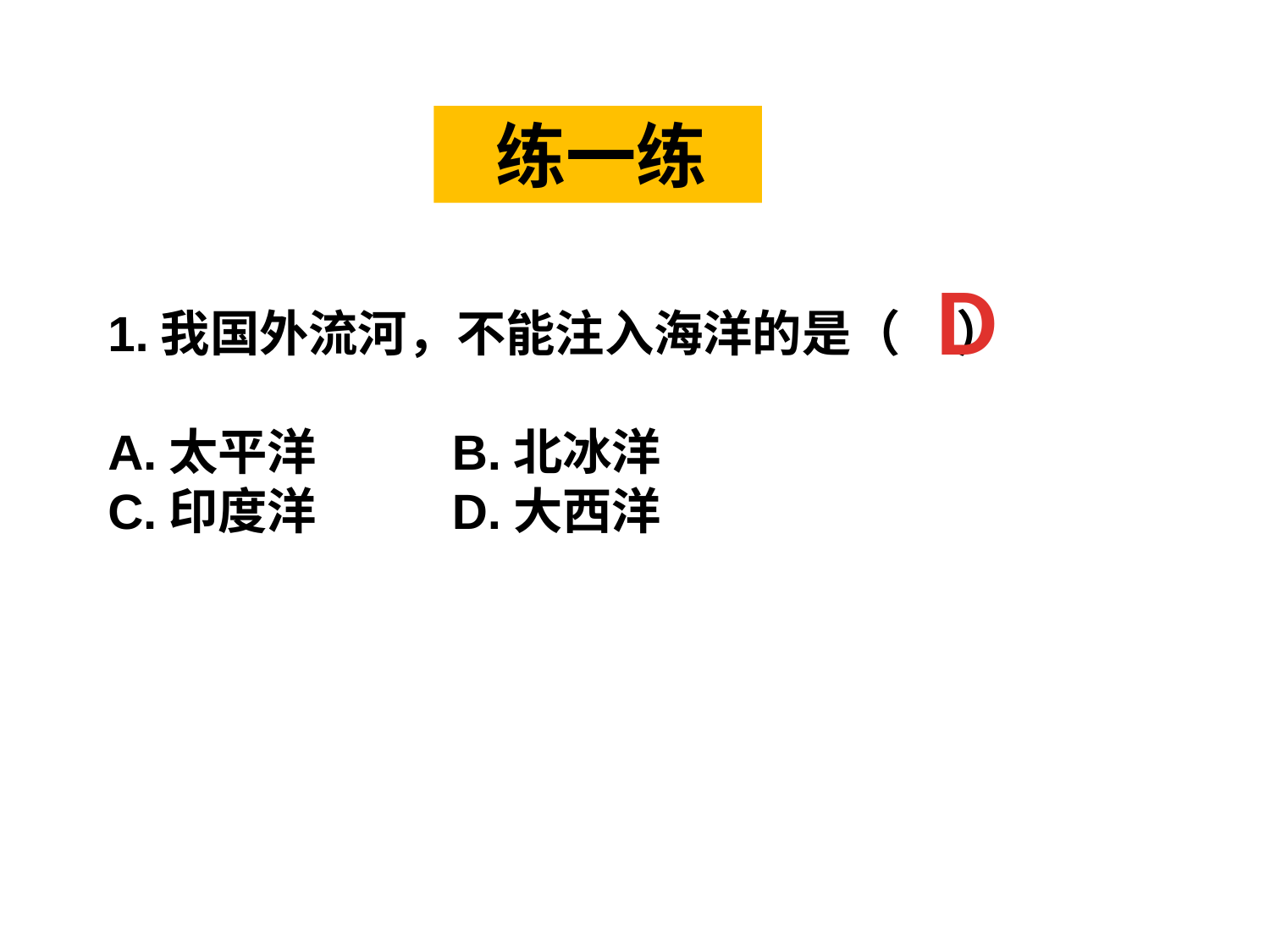

练一练
D
1.我国外流河，不能注入海洋的是（     ）

A.太平洋           B.北冰洋
C.印度洋           D.大西洋